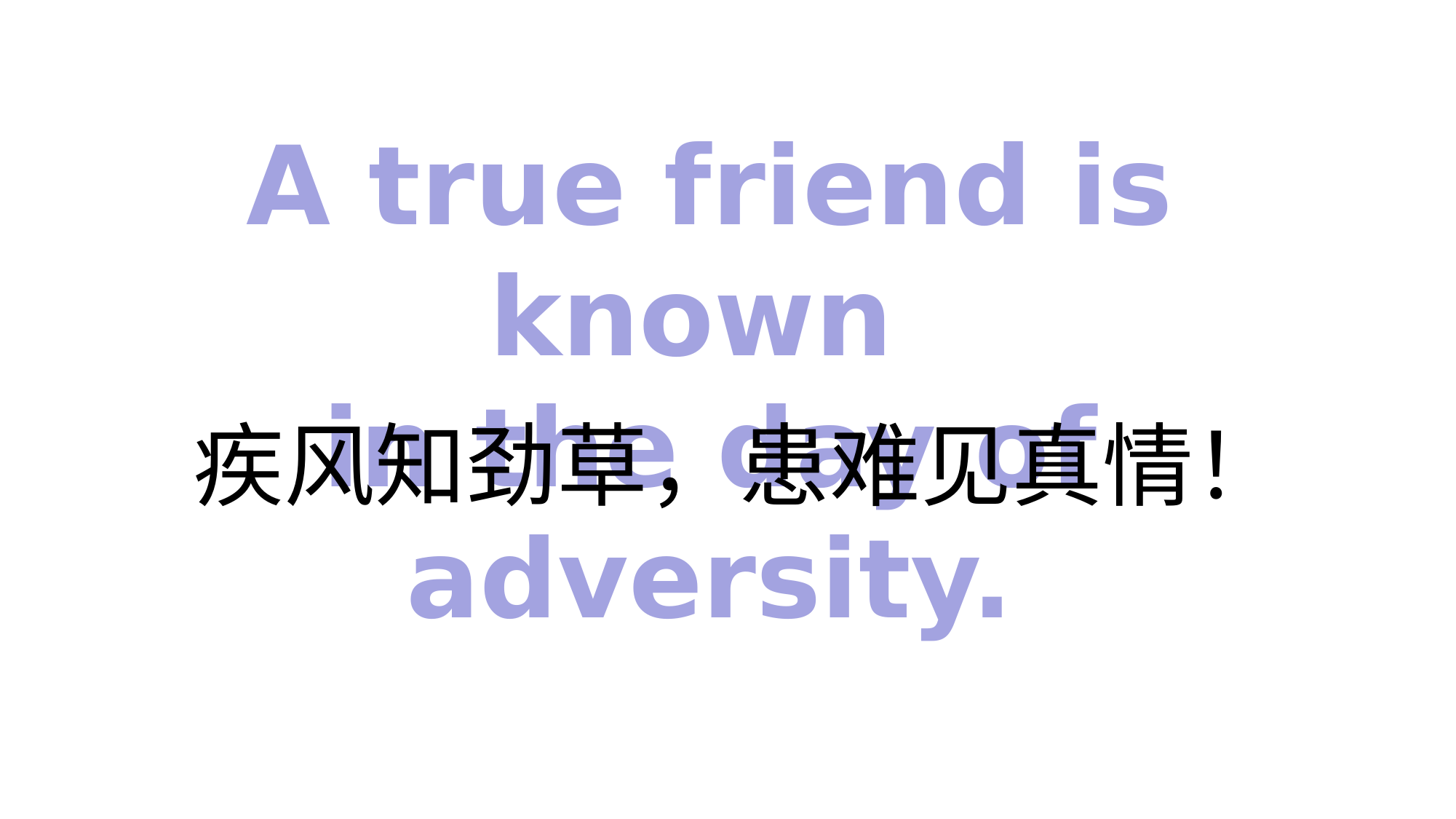

A true friend is known
in the day of adversity.
疾风知劲草，患难见真情！